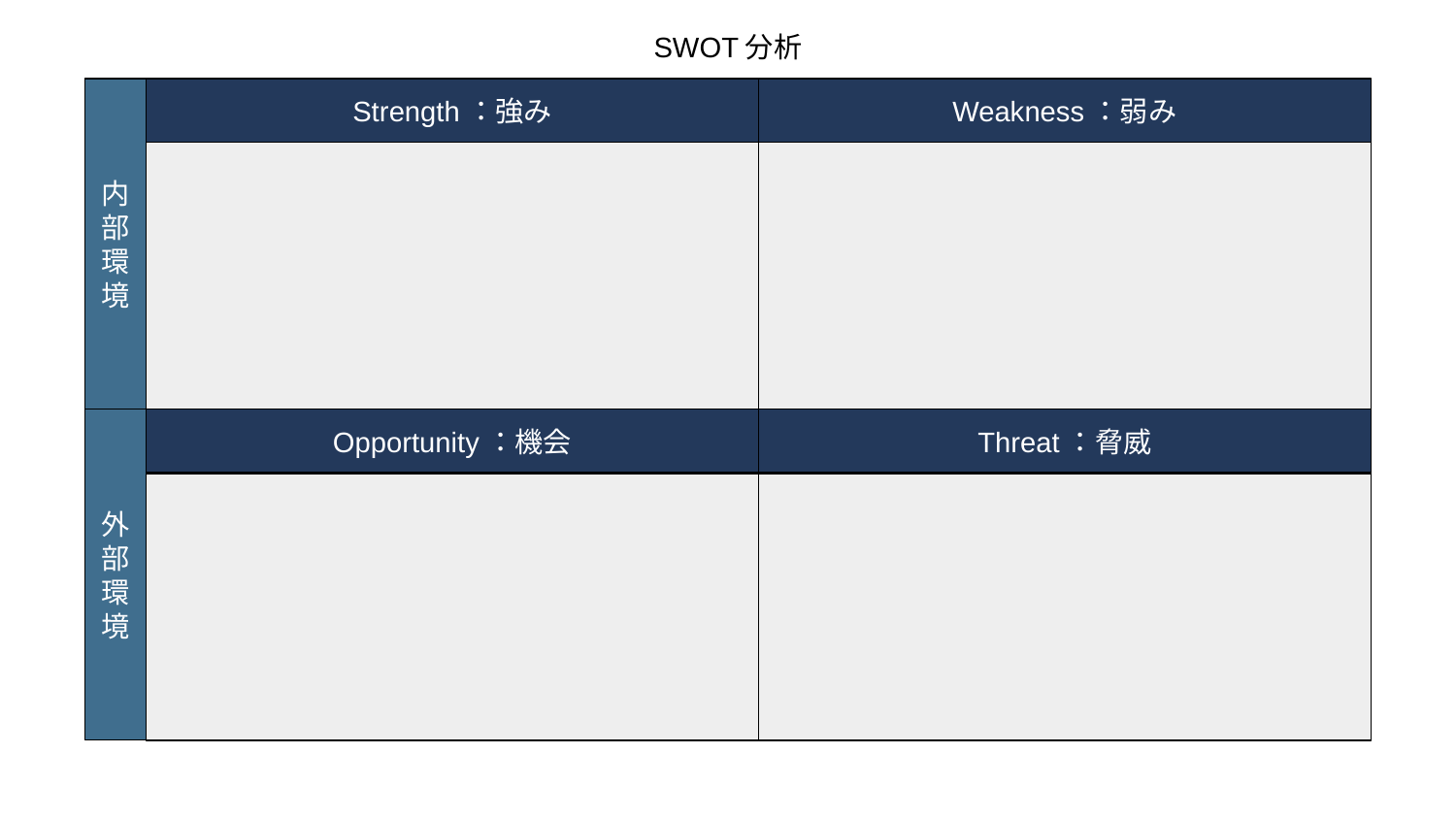

SWOT分析

内部環境
Strength：強み
Weakness：弱み

外部環境
Opportunity：機会
Threat：脅威